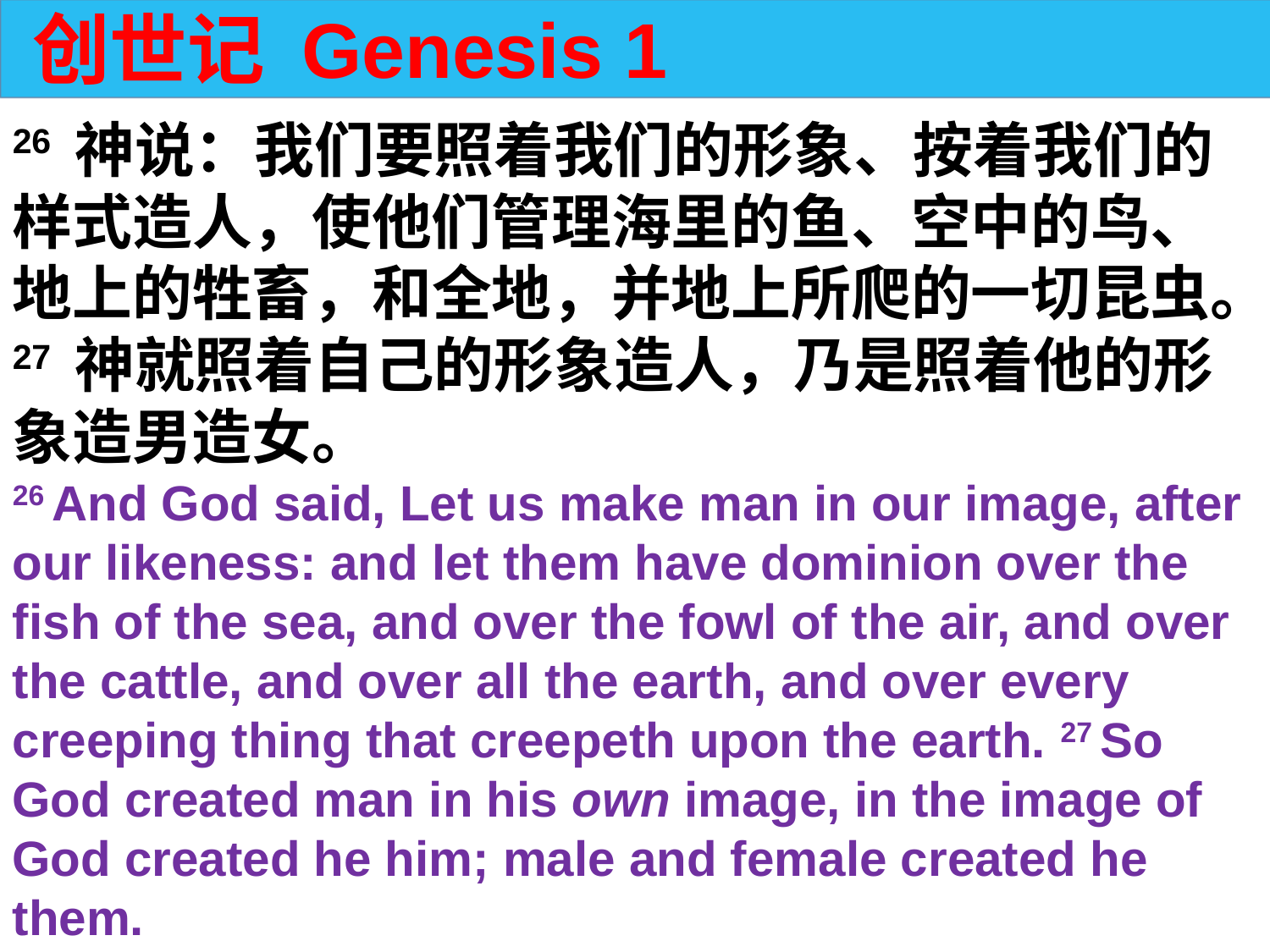

创世记 Genesis 1
26 神说：我们要照着我们的形象、按着我们的样式造人，使他们管理海里的鱼、空中的鸟、地上的牲畜，和全地，并地上所爬的一切昆虫。27 神就照着自己的形象造人，乃是照着他的形象造男造女。
26 And God said, Let us make man in our image, after our likeness: and let them have dominion over the fish of the sea, and over the fowl of the air, and over the cattle, and over all the earth, and over every creeping thing that creepeth upon the earth. 27 So God created man in his own image, in the image of God created he him; male and female created he them.